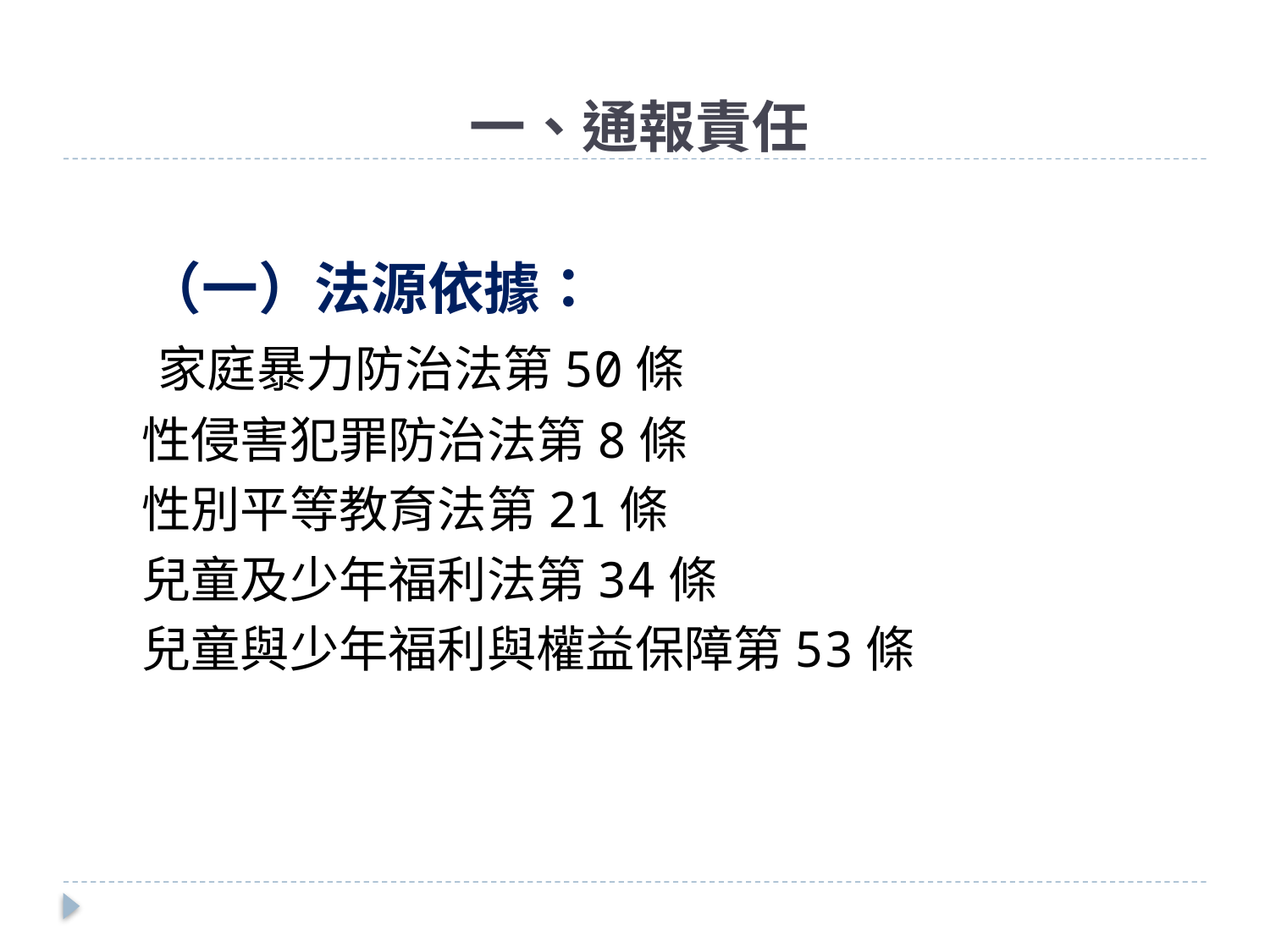

一、通報責任
 （一）法源依據：
  家庭暴力防治法第50條
 性侵害犯罪防治法第8條
 性別平等教育法第21條
 兒童及少年福利法第34條
 兒童與少年福利與權益保障第53條